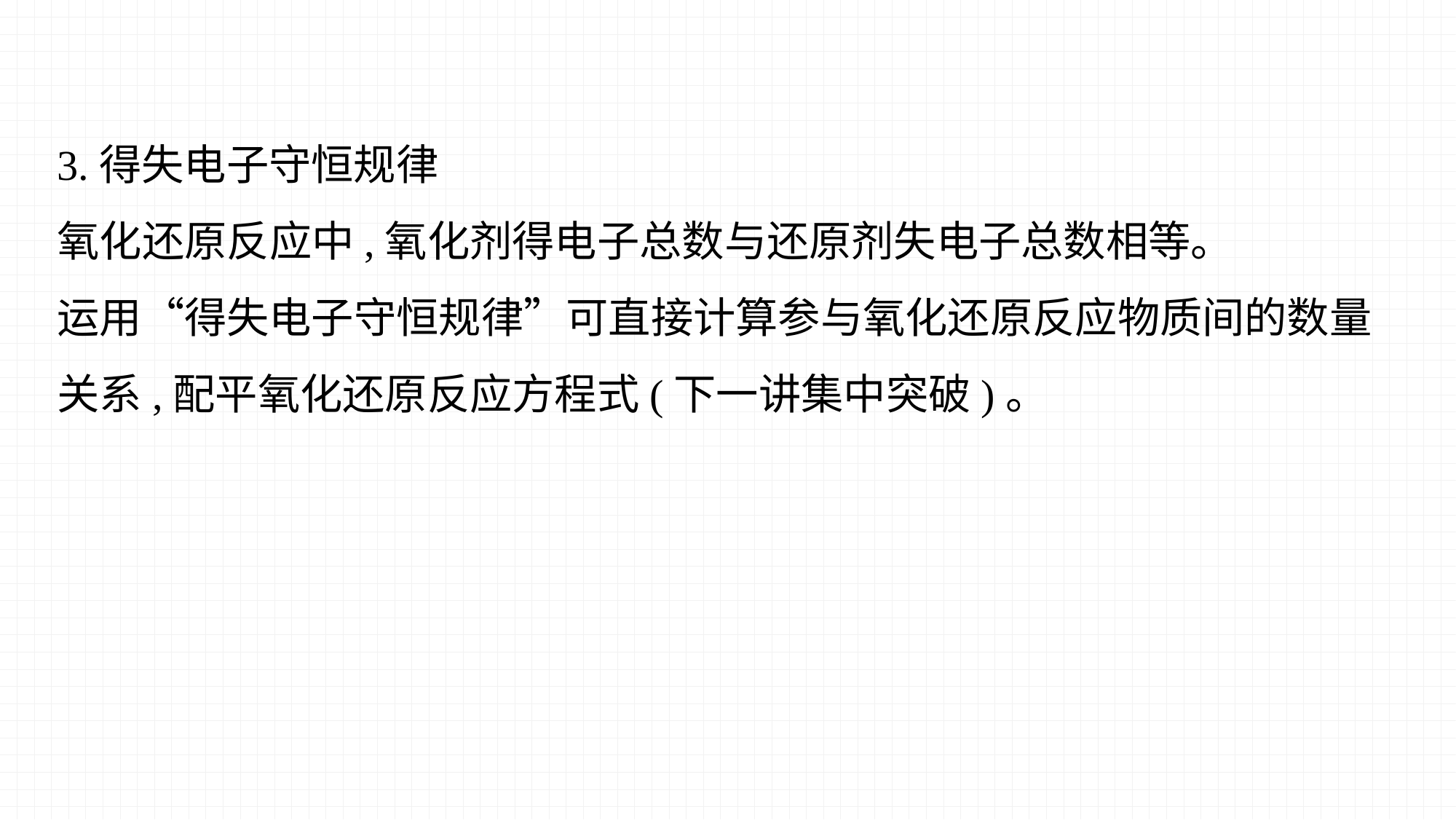

3.得失电子守恒规律
氧化还原反应中,氧化剂得电子总数与还原剂失电子总数相等。
运用“得失电子守恒规律”可直接计算参与氧化还原反应物质间的数量关系,配平氧化还原反应方程式(下一讲集中突破)。